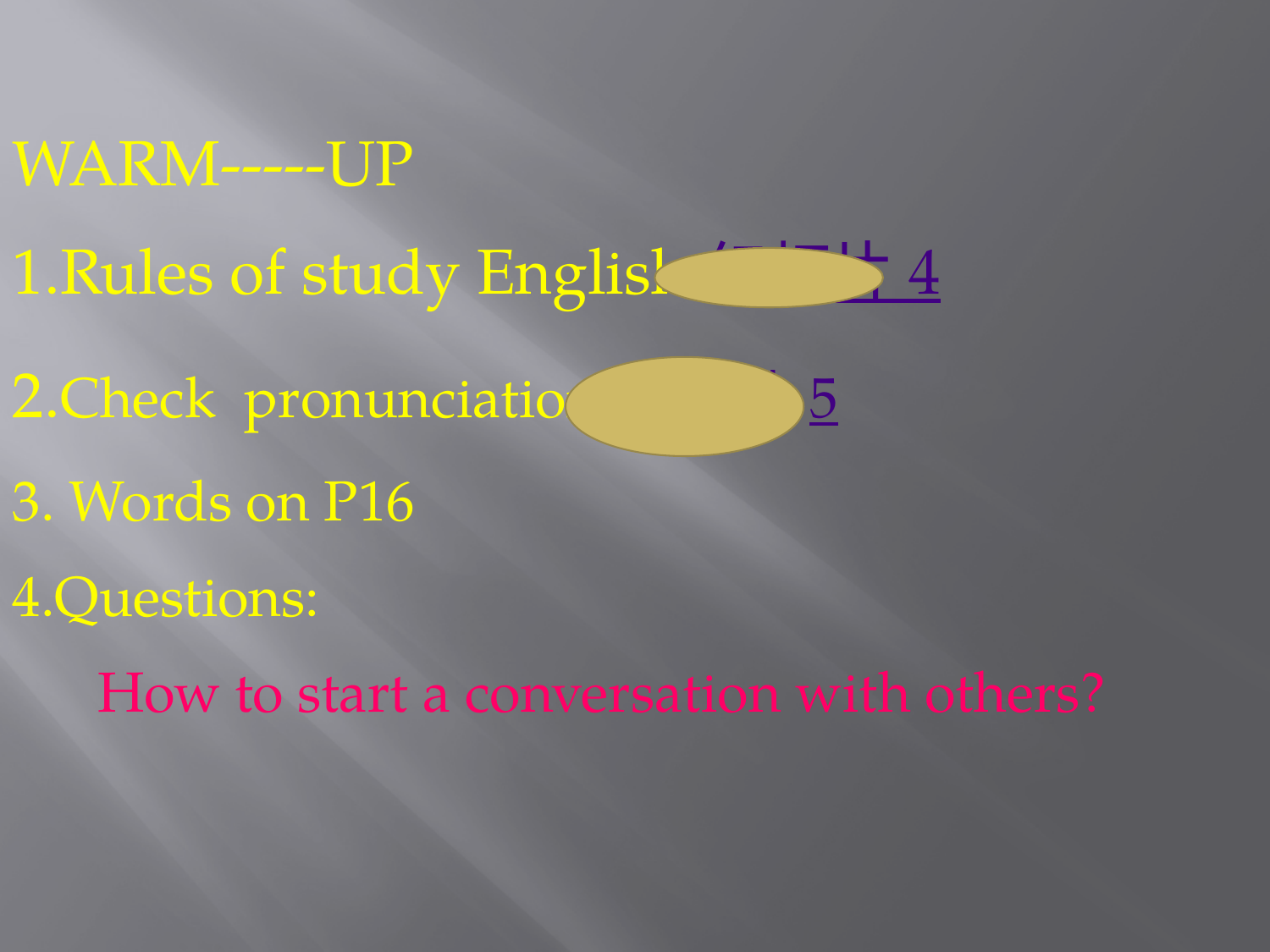

WARM-----UP
1.Rules of study English幻灯片 4
2.Check  pronunciation.幻灯片 5
3. Words on P16
4.Questions:
      How to start a conversation with others?